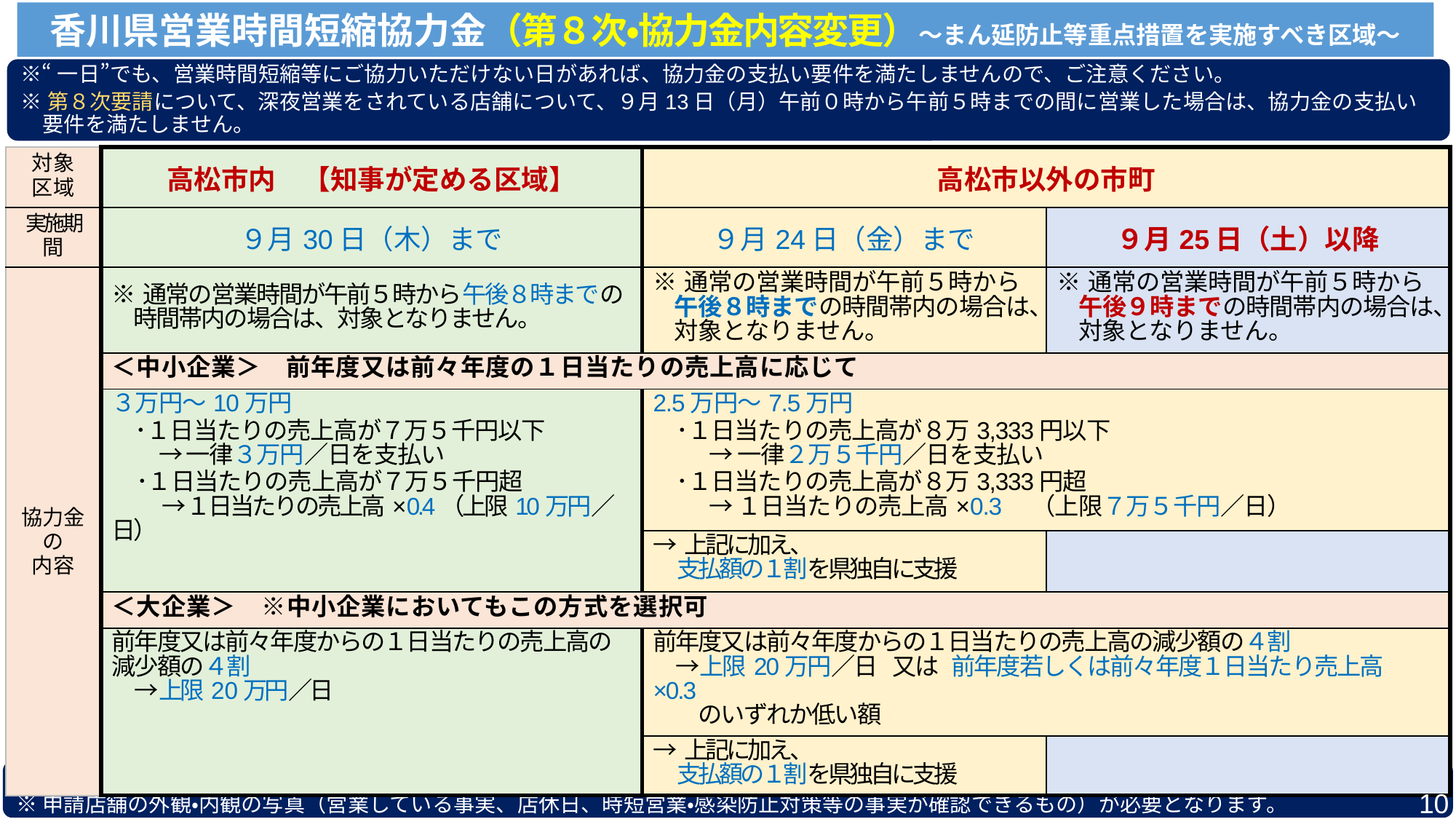

香川県営業時間短縮協力金（第８次・協力金内容変更）～まん延防止等重点措置を実施すべき区域～
※“一日”でも、営業時間短縮等にご協力いただけない日があれば、協力金の支払い要件を満たしませんので、ご注意ください。
※第８次要請について、深夜営業をされている店舗について、９月13日（月）午前０時から午前５時までの間に営業した場合は、協力金の支払い要件を満たしません。
| 対象 区域 | 高松市内　【知事が定める区域】 | 高松市以外の市町 |  |
| --- | --- | --- | --- |
| 実施期間 | ９月30日（木）まで | ９月24日（金）まで | ９月25日（土）以降 |
| 協力金の 内容 | ※通常の営業時間が午前５時から午後８時までの時間帯内の場合は、対象となりません。 | ※通常の営業時間が午前５時から午後８時までの時間帯内の場合は、対象となりません。 | ※通常の営業時間が午前５時から午後９時までの時間帯内の場合は、対象となりません。 |
|  | ＜中小企業＞　前年度又は前々年度の１日当たりの売上高に応じて |  |  |
|  | ３万円～10万円 　･１日当たりの売上高が７万５千円以下 　　 → 一律３万円／日を支払い 　･１日当たりの売上高が７万５千円超 　　 → １日当たりの売上高×0.4（上限10万円／日） | 2.5万円～7.5万円 　･１日当たりの売上高が８万3,333円以下 　　 → 一律２万５千円／日を支払い 　･１日当たりの売上高が８万3,333円超 　　 → １日当たりの売上高×0.3　（上限７万５千円／日） |  |
|  |  | →上記に加え、 　支払額の１割を県独自に支援 |  |
|  | ＜大企業＞　※中小企業においてもこの方式を選択可 |  |  |
|  | 前年度又は前々年度からの１日当たりの売上高の減少額の４割 　→上限20万円／日 | 前年度又は前々年度からの１日当たりの売上高の減少額の４割 　→上限20万円／日 又は 前年度若しくは前々年度１日当たり売上高×0.3　　 　　のいずれか低い額 |  |
|  |  | →上記に加え、 　支払額の１割を県独自に支援 |  |
※本申請の申請受付要項は、10月中旬に公表します。
※申請店舗の外観・内観の写真（営業している事実、店休日、時短営業・感染防止対策等の事実が確認できるもの）が必要となります。
10